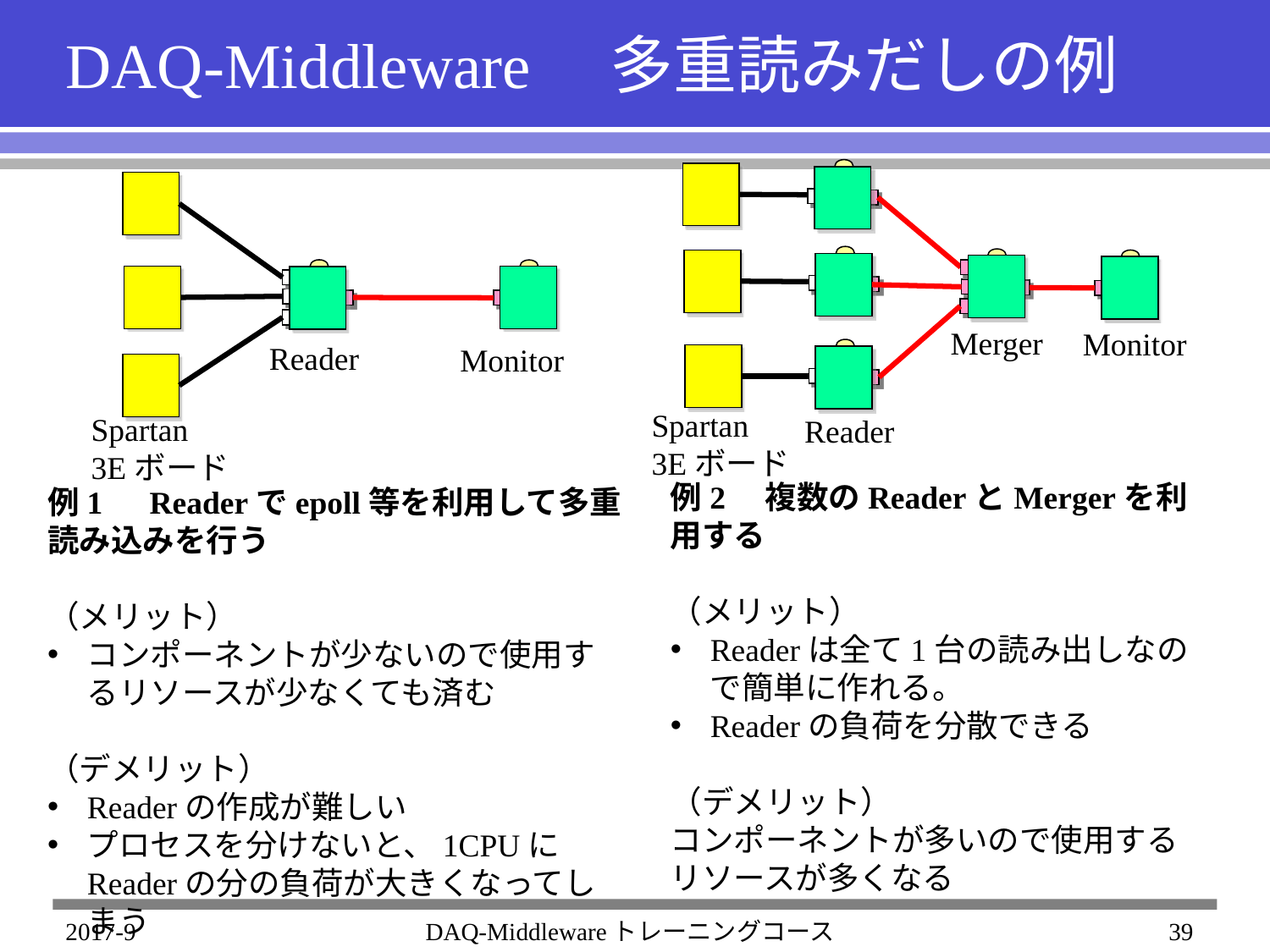

# DAQ-Middleware　多重読みだしの例

Merger
Monitor
Reader
Monitor

Spartan
3Eボード
Spartan
3Eボード
Reader
例2　複数のReaderとMergerを利用する

（メリット）
Readerは全て1台の読み出しなので簡単に作れる。
Readerの負荷を分散できる

（デメリット）
コンポーネントが多いので使用するリソースが多くなる

例1　Readerでepoll等を利用して多重読み込みを行う

（メリット）
コンポーネントが少ないので使用するリソースが少なくても済む

（デメリット）
Readerの作成が難しい
プロセスを分けないと、1CPUにReaderの分の負荷が大きくなってしまう

2017-9
DAQ-Middlewareトレーニングコース
39